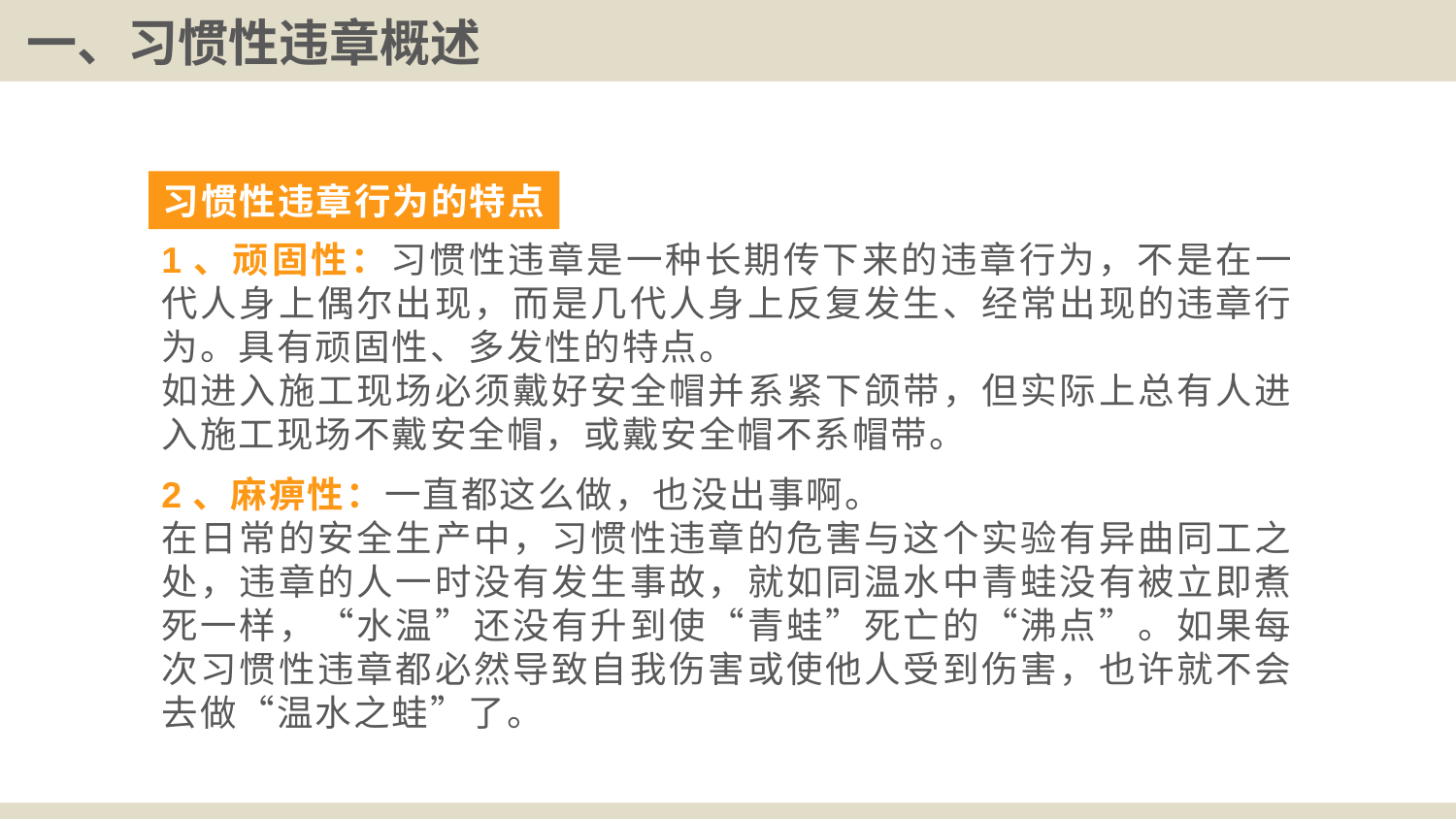

# 一、习惯性违章概述
习惯性违章行为的特点
1、顽固性：习惯性违章是一种长期传下来的违章行为，不是在一代人身上偶尔出现，而是几代人身上反复发生、经常出现的违章行为。具有顽固性、多发性的特点。
如进入施工现场必须戴好安全帽并系紧下颌带，但实际上总有人进入施工现场不戴安全帽，或戴安全帽不系帽带。
2、麻痹性：一直都这么做，也没出事啊。
在日常的安全生产中，习惯性违章的危害与这个实验有异曲同工之处，违章的人一时没有发生事故，就如同温水中青蛙没有被立即煮死一样，“水温”还没有升到使“青蛙”死亡的“沸点”。如果每次习惯性违章都必然导致自我伤害或使他人受到伤害，也许就不会去做“温水之蛙”了。